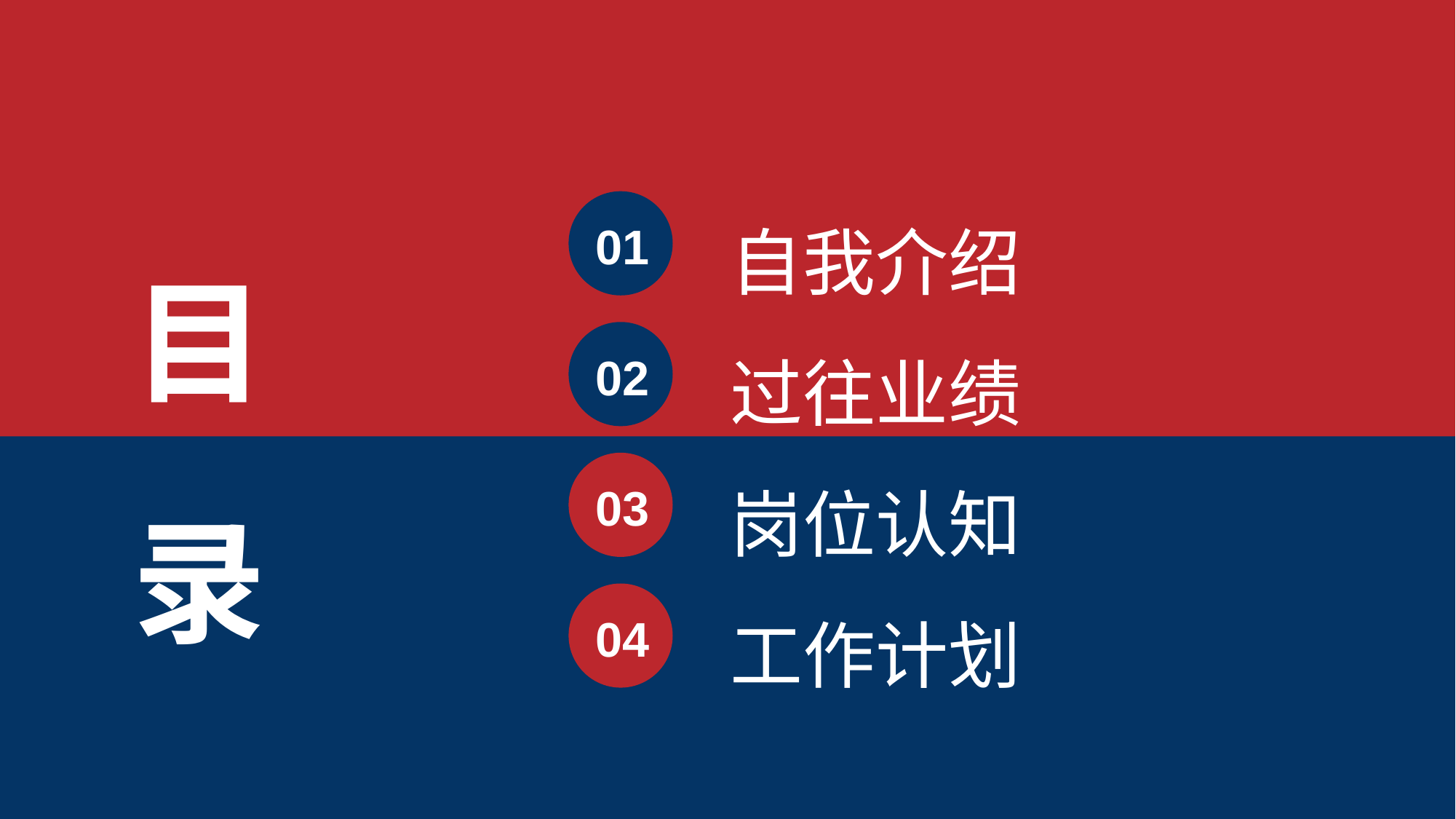

自我介绍
过往业绩
岗位认知
工作计划
目
录

01

02

03

04